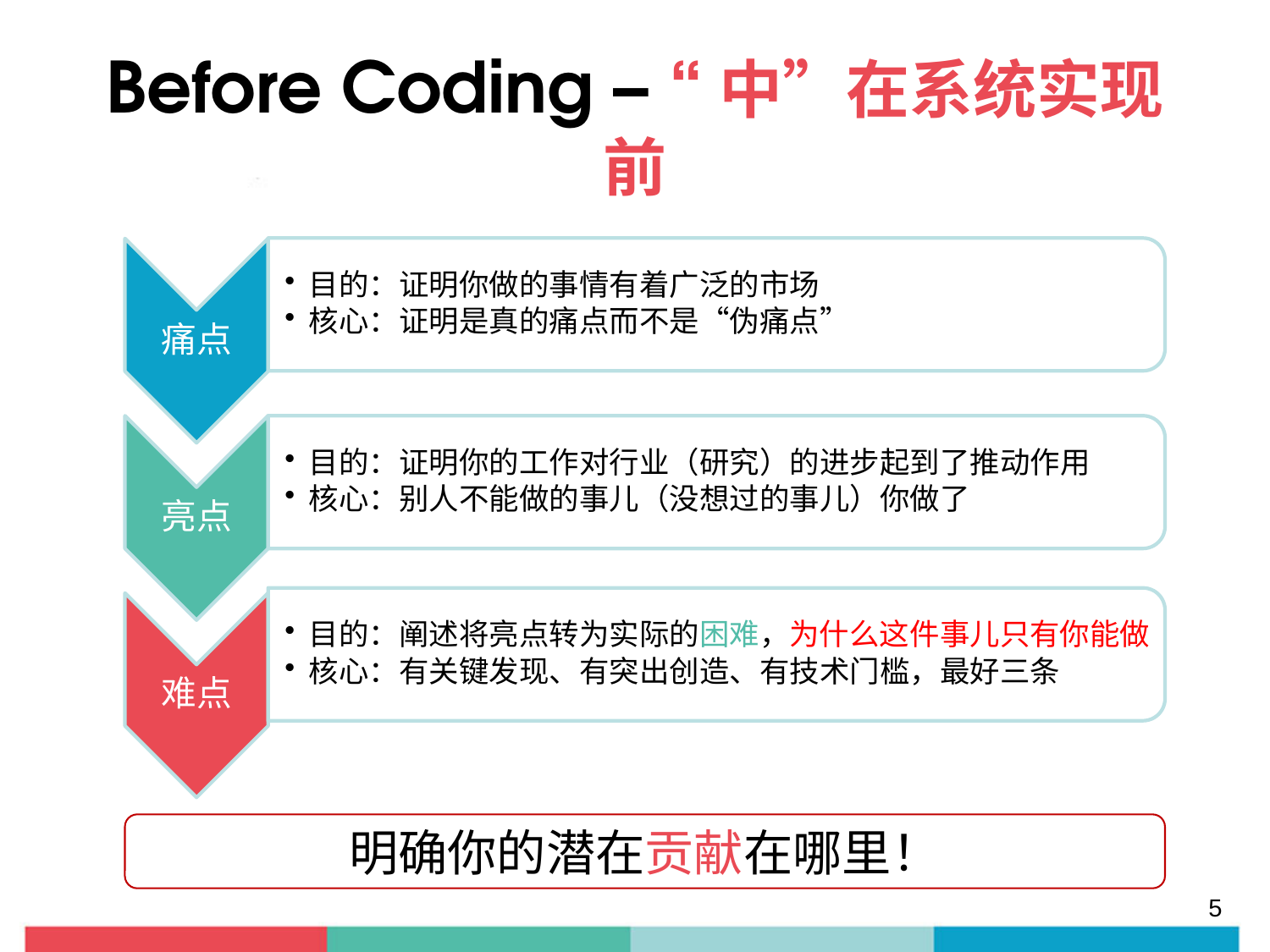

# Before Coding – “中”在系统实现前
痛点
目的：证明你做的事情有着广泛的市场
核心：证明是真的痛点而不是“伪痛点”
亮点
目的：证明你的工作对行业（研究）的进步起到了推动作用
核心：别人不能做的事儿（没想过的事儿）你做了
难点
目的：阐述将亮点转为实际的困难，为什么这件事儿只有你能做
核心：有关键发现、有突出创造、有技术门槛，最好三条
明确你的潜在贡献在哪里！
5